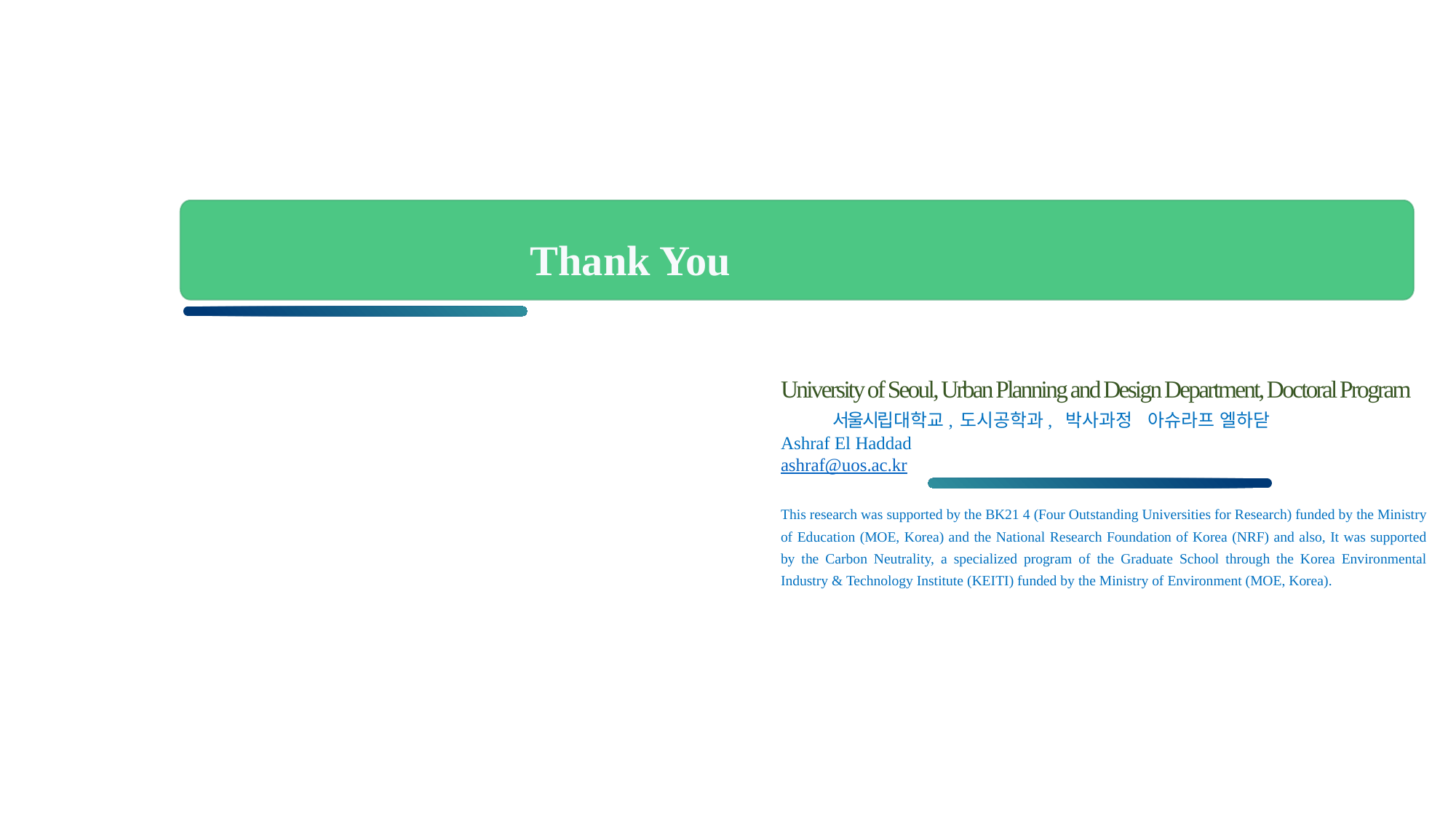

Thank You
University of Seoul, Urban Planning and Design Department, Doctoral Program                서울시립대학교, 도시공학과,  박사과정   아슈라프 엘하닫
Ashraf El Haddad
ashraf@uos.ac.kr
This research was supported by the BK21 4 (Four Outstanding Universities for Research) funded by the Ministry of Education (MOE, Korea) and the National Research Foundation of Korea (NRF) and also, It was supported by the Carbon Neutrality, a specialized program of the Graduate School through the Korea Environmental Industry & Technology Institute (KEITI) funded by the Ministry of Environment (MOE, Korea).